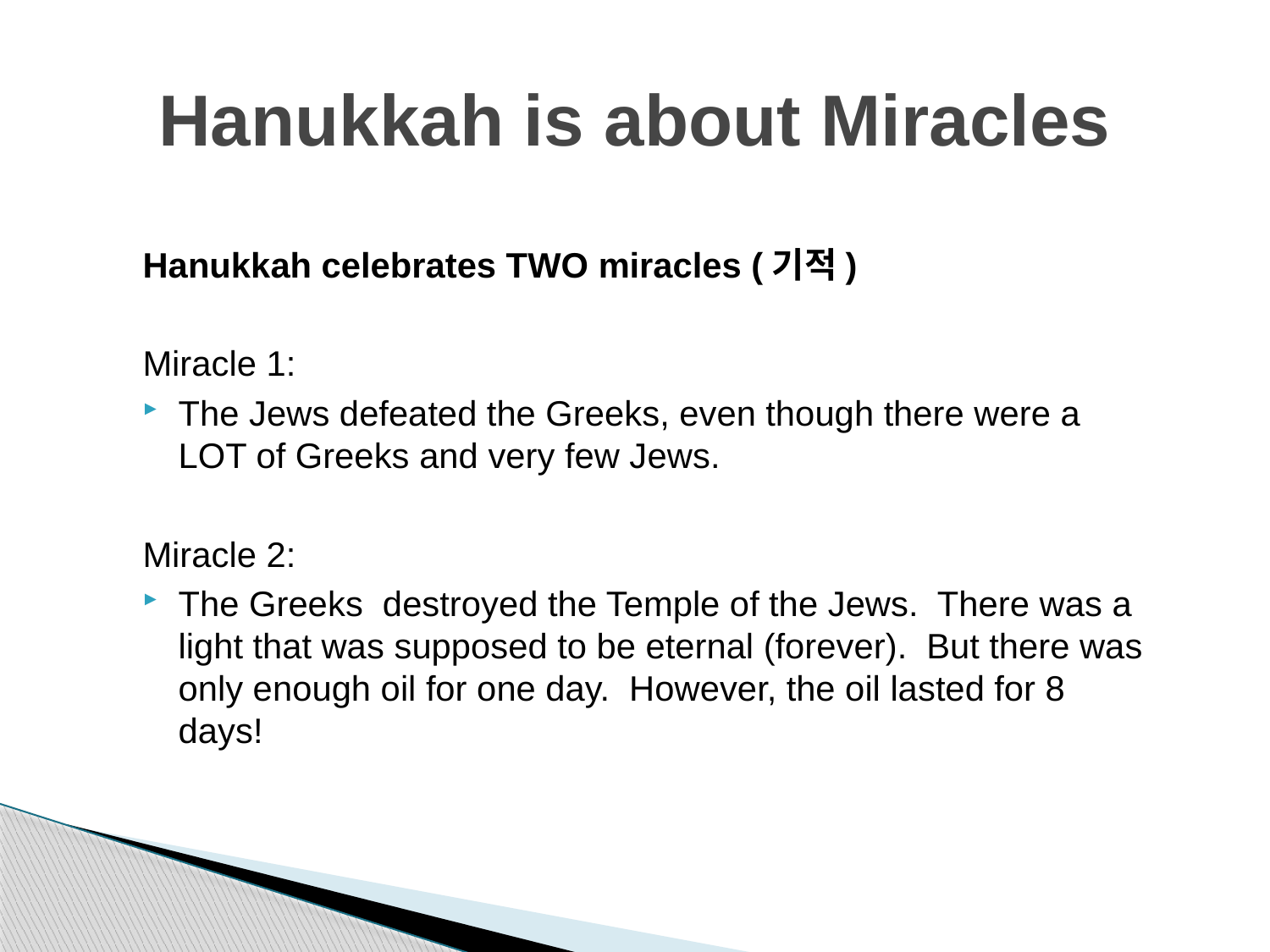

# Hanukkah is about Miracles
Hanukkah celebrates TWO miracles (기적)

Miracle 1:
The Jews defeated the Greeks, even though there were a LOT of Greeks and very few Jews.

Miracle 2:
The Greeks  destroyed the Temple of the Jews.  There was a light that was supposed to be eternal (forever).  But there was only enough oil for one day.  However, the oil lasted for 8 days!